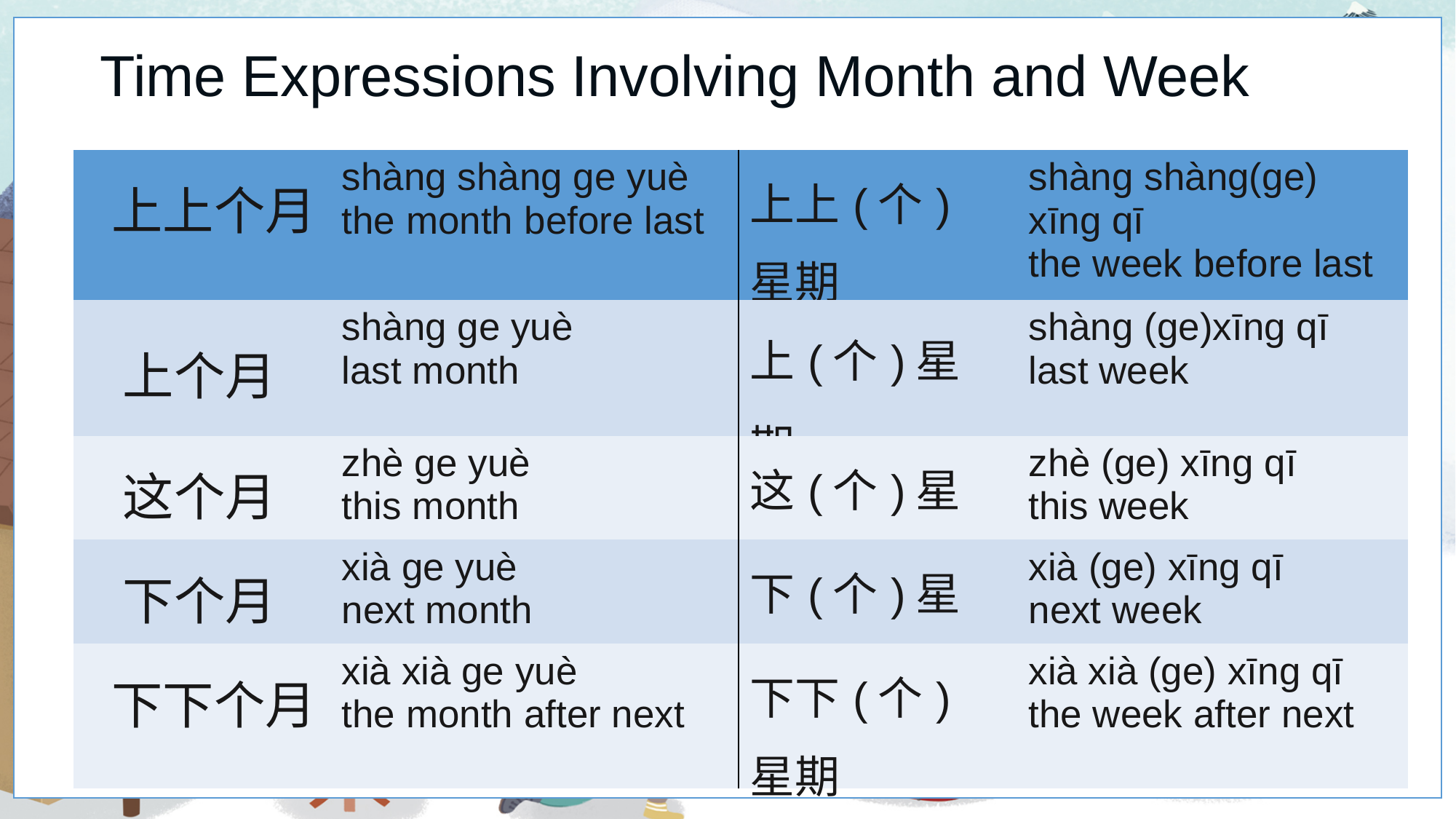

Time Expressions Involving Month and Week
| 上上个月 | shàng shàng ge yuè the month before last | 上上(个)星期 | shàng shàng(ge) xīng qī the week before last |
| --- | --- | --- | --- |
| 上个月 | shàng ge yuè last month | 上(个)星期 | shàng (ge)xīng qī last week |
| 这个月 | zhè ge yuè this month | 这(个)星期 | zhè (ge) xīng qī this week |
| 下个月 | xià ge yuè next month | 下(个)星期 | xià (ge) xīng qī next week |
| 下下个月 | xià xià ge yuè the month after next | 下下(个)星期 | xià xià (ge) xīng qī the week after next |
1